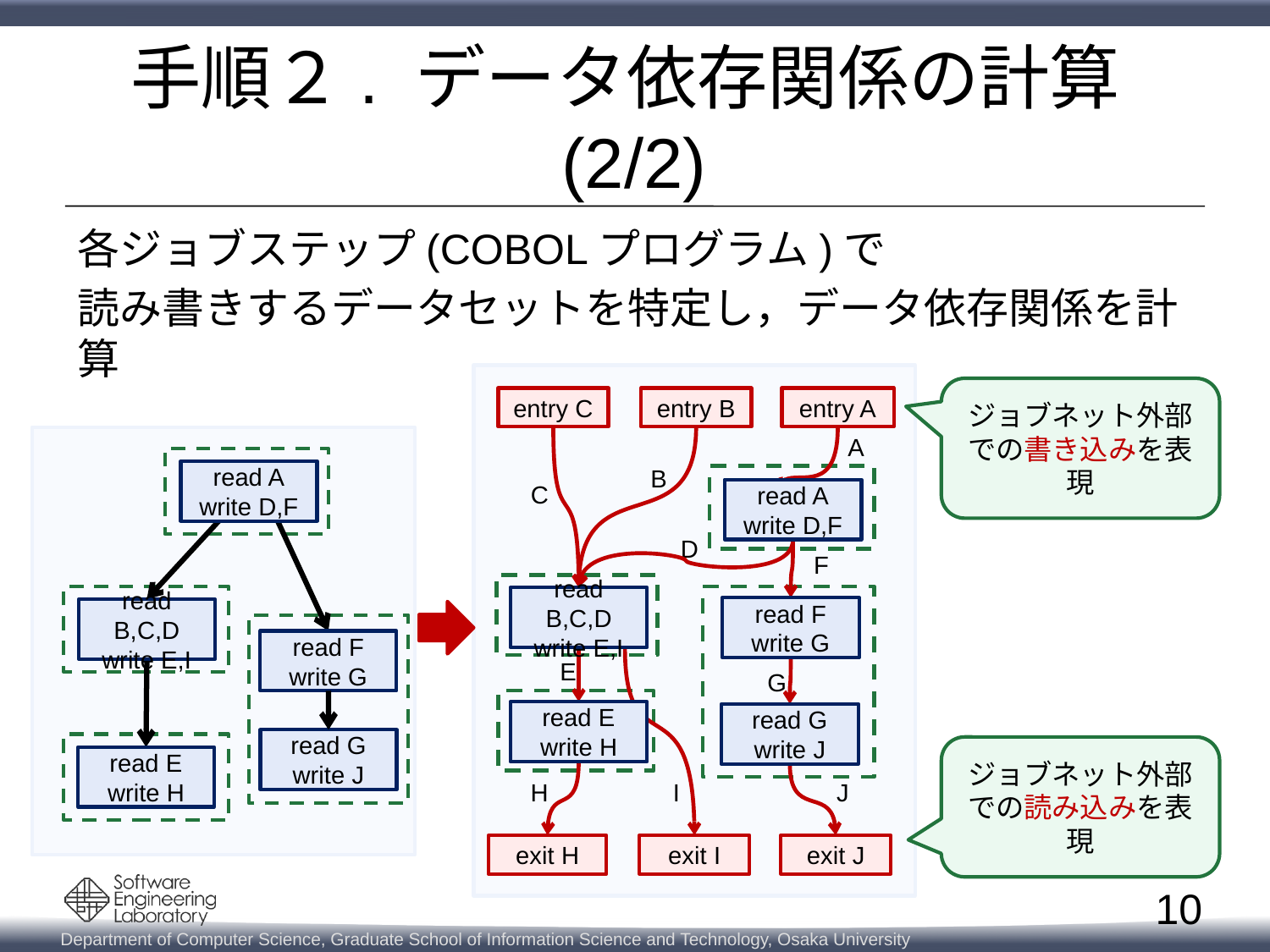

# 手順２. データ依存関係の計算(2/2)
各ジョブステップ(COBOLプログラム)で
読み書きするデータセットを特定し，データ依存関係を計算

ジョブネット外部での書き込みを表現
entry C
entry B
entry A
A

B
read A
write D,F

C
read A
write D,F
D
F

read B,C,D
write E,I
read F
write G
read B,C,D
write E,I

read F
write G
E
G

read E
write H
read G
write J
read G
write J

ジョブネット外部での読み込みを表現
read E
write H
H
I
J
exit H
exit I
exit J
10